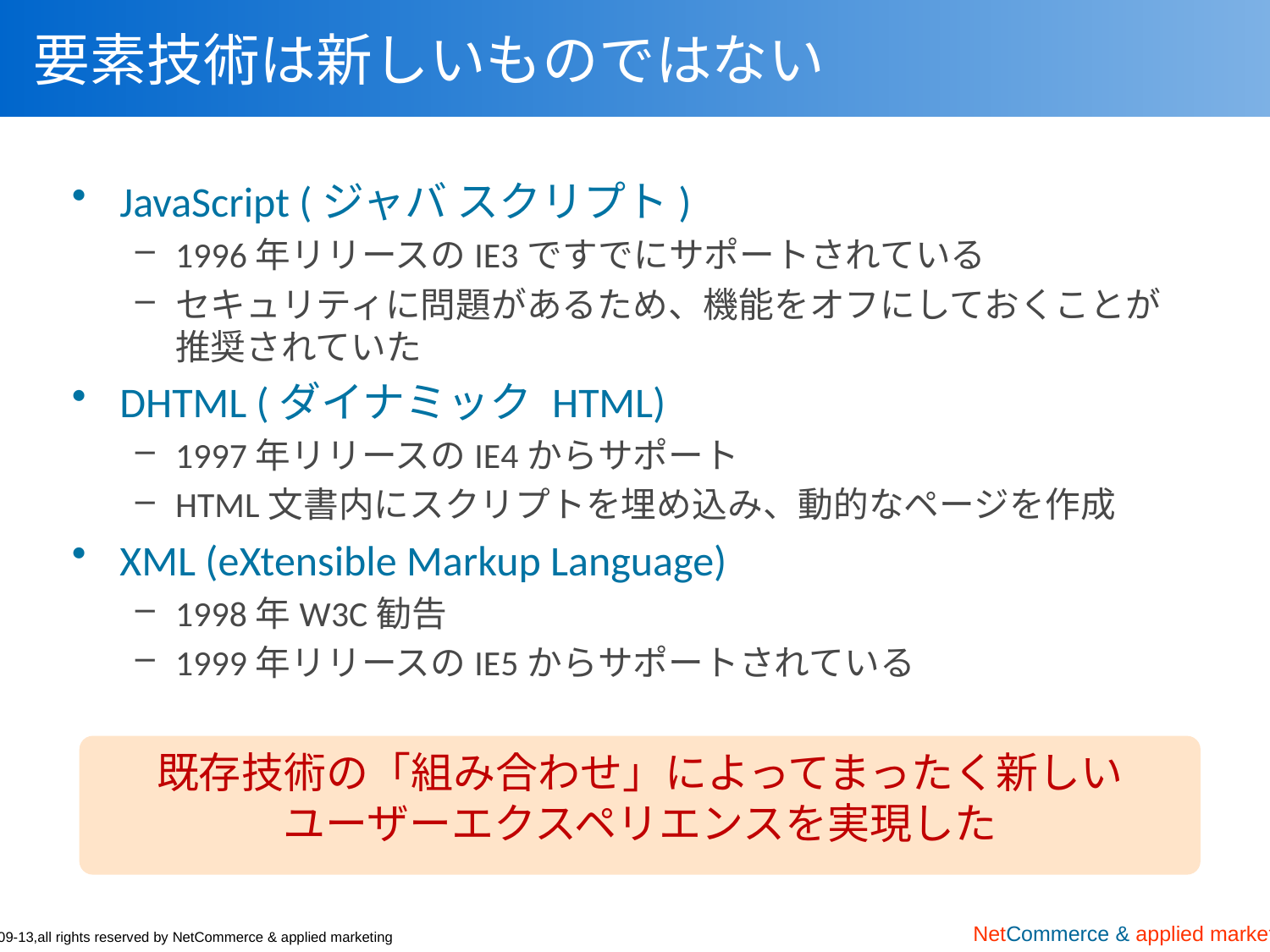

# 要素技術は新しいものではない
JavaScript (ジャバ スクリプト)
1996年リリースのIE3ですでにサポートされている
セキュリティに問題があるため、機能をオフにしておくことが推奨されていた
DHTML (ダイナミック HTML)
1997年リリースのIE4からサポート
HTML文書内にスクリプトを埋め込み、動的なページを作成
XML (eXtensible Markup Language)
1998年W3C勧告
1999年リリースのIE5からサポートされている
既存技術の「組み合わせ」によってまったく新しい
ユーザーエクスペリエンスを実現した